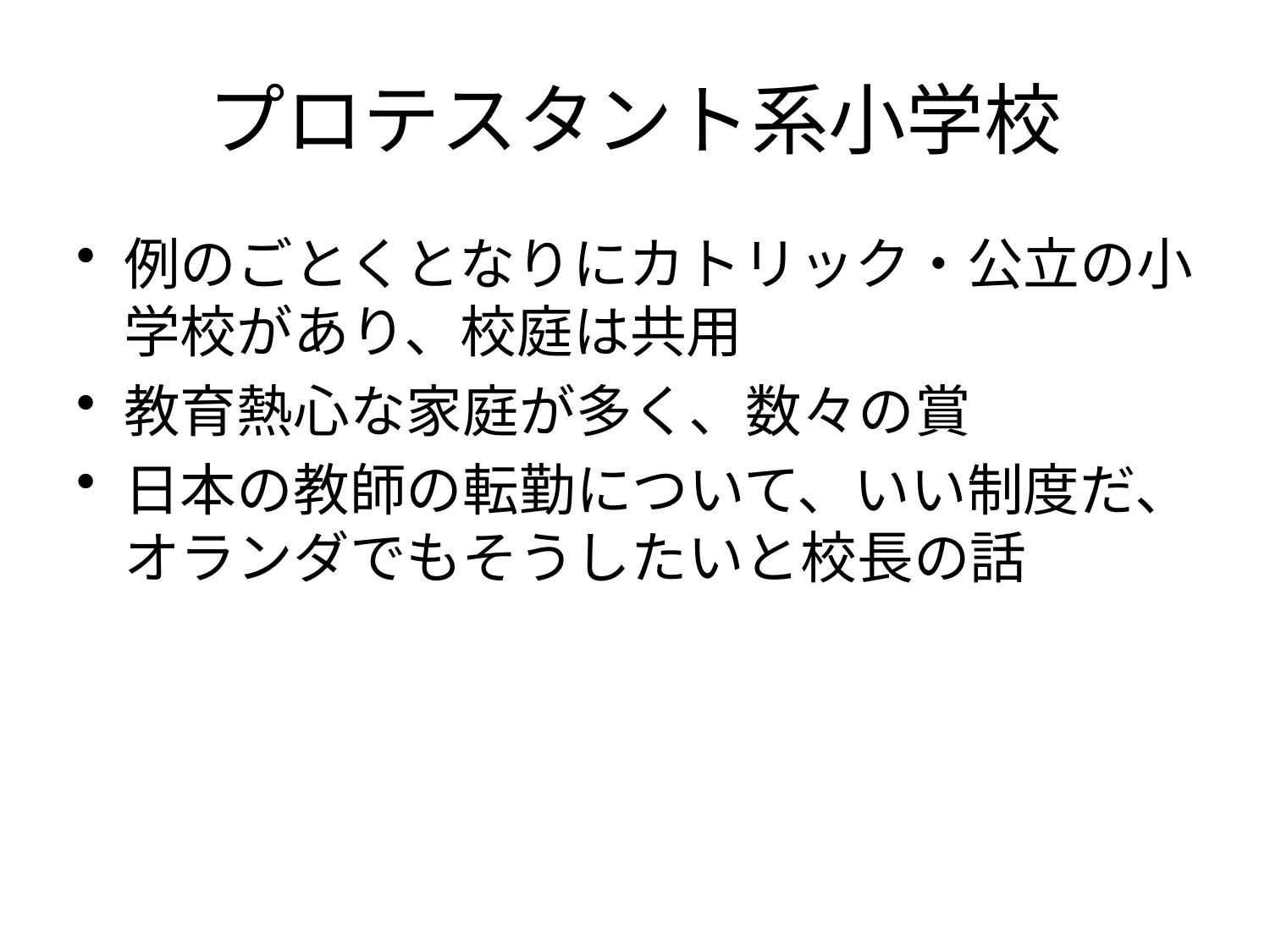

# プロテスタント系小学校
例のごとくとなりにカトリック・公立の小学校があり、校庭は共用
教育熱心な家庭が多く、数々の賞
日本の教師の転勤について、いい制度だ、オランダでもそうしたいと校長の話